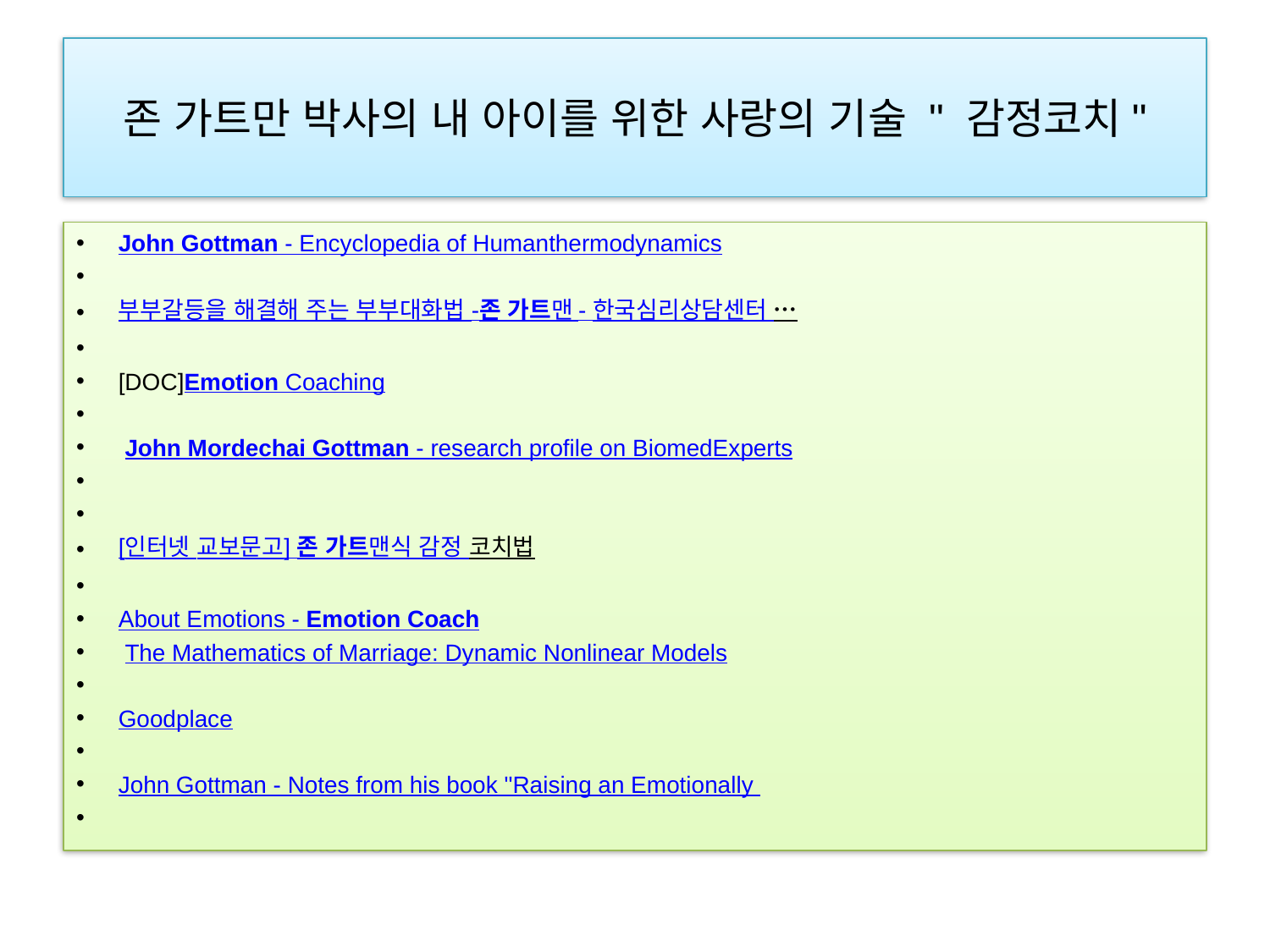

# 존 가트만 박사의 내 아이를 위한 사랑의 기술 " 감정코치"
John Gottman - Encyclopedia of Humanthermodynamics

부부갈등을 해결해 주는 부부대화법 -존 가트맨 - 한국심리상담센터 …

[DOC]Emotion Coaching

 John Mordechai Gottman - research profile on BiomedExperts

[인터넷 교보문고] 존 가트맨식 감정 코치법

About Emotions - Emotion Coach
 The Mathematics of Marriage: Dynamic Nonlinear Models

Goodplace

John Gottman - Notes from his book "Raising an Emotionally